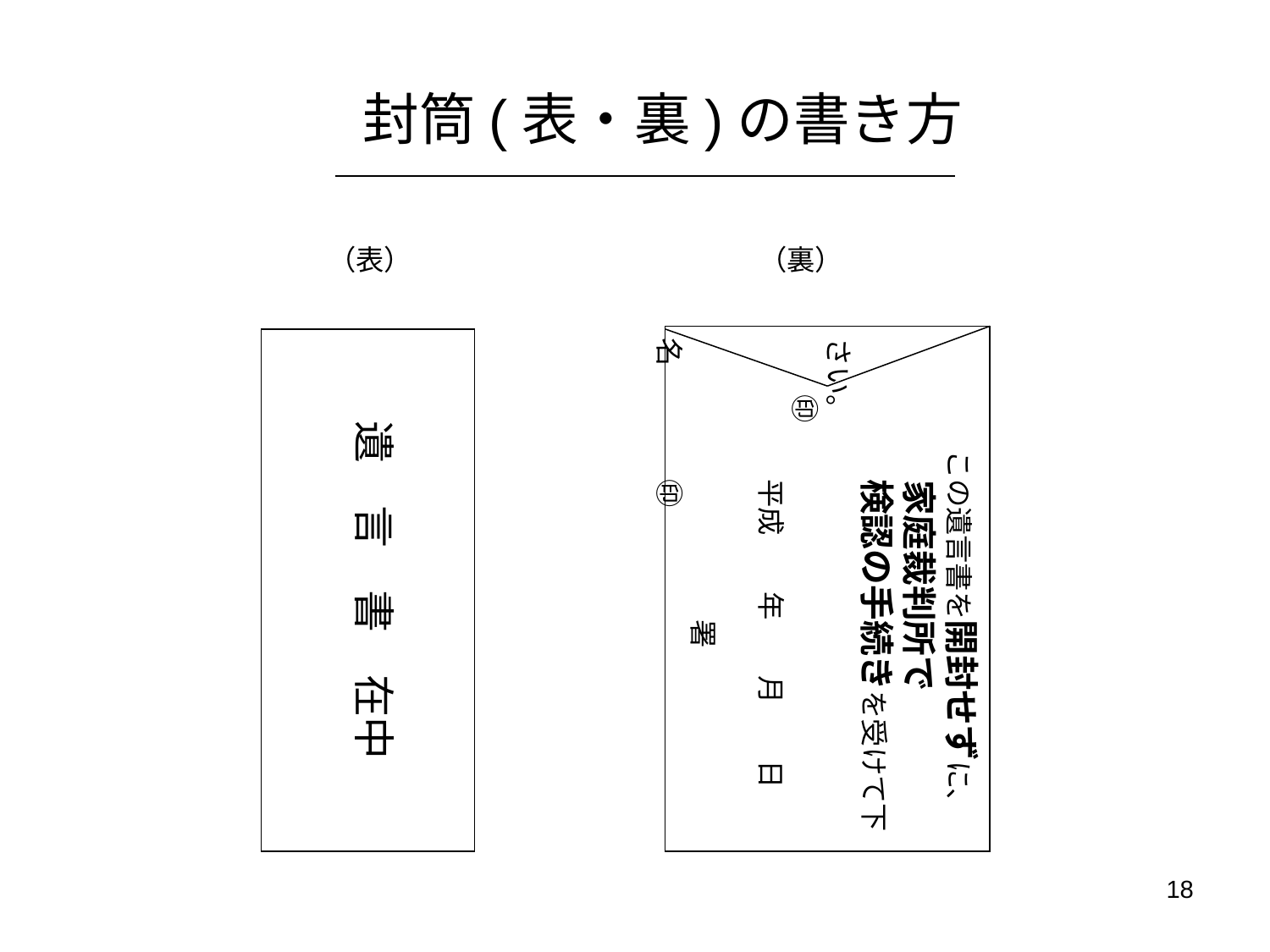

# 封筒(表・裏)の書き方
（表）
（裏）

　　　　この遺言書を開封せずに、
　　　　家庭裁判所で
　　　　　検認の手続きを受けて下さい。
　　㊞
　　　　　平成　　年　　月　　日

　　　　　　　　　　署　　　　　　名　　　　㊞

遺　言　書　在中

18